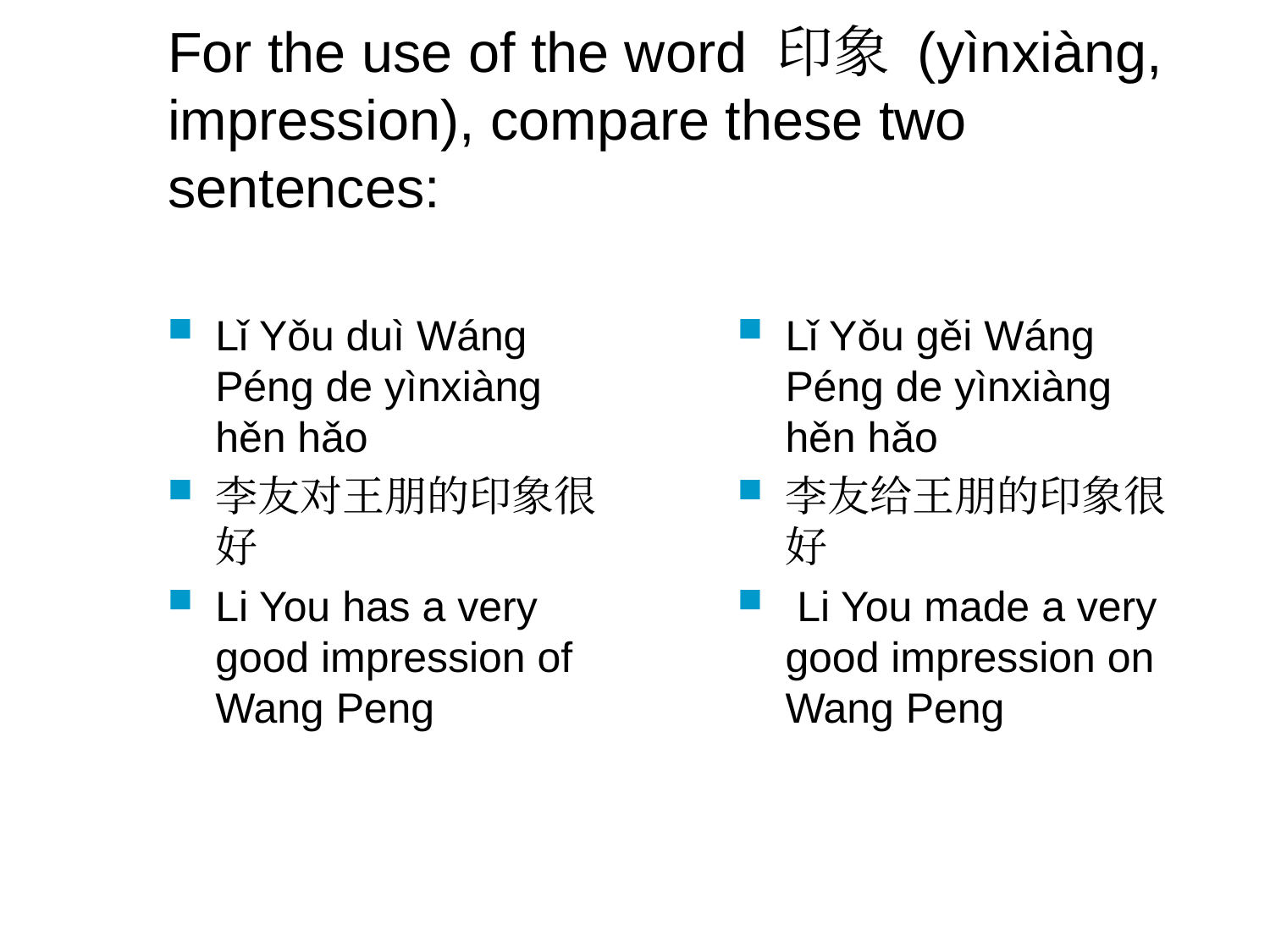

# For the use of the word 印象 (yìnxiàng, impression), compare these two sentences:

Lǐ Yǒu duì Wáng Péng de yìnxiàng hěn hǎo
李友对王朋的印象很好
Li You has a very good impression of Wang Peng
Lǐ Yǒu gěi Wáng Péng de yìnxiàng hěn hǎo
李友给王朋的印象很好
 Li You made a very good impression on Wang Peng